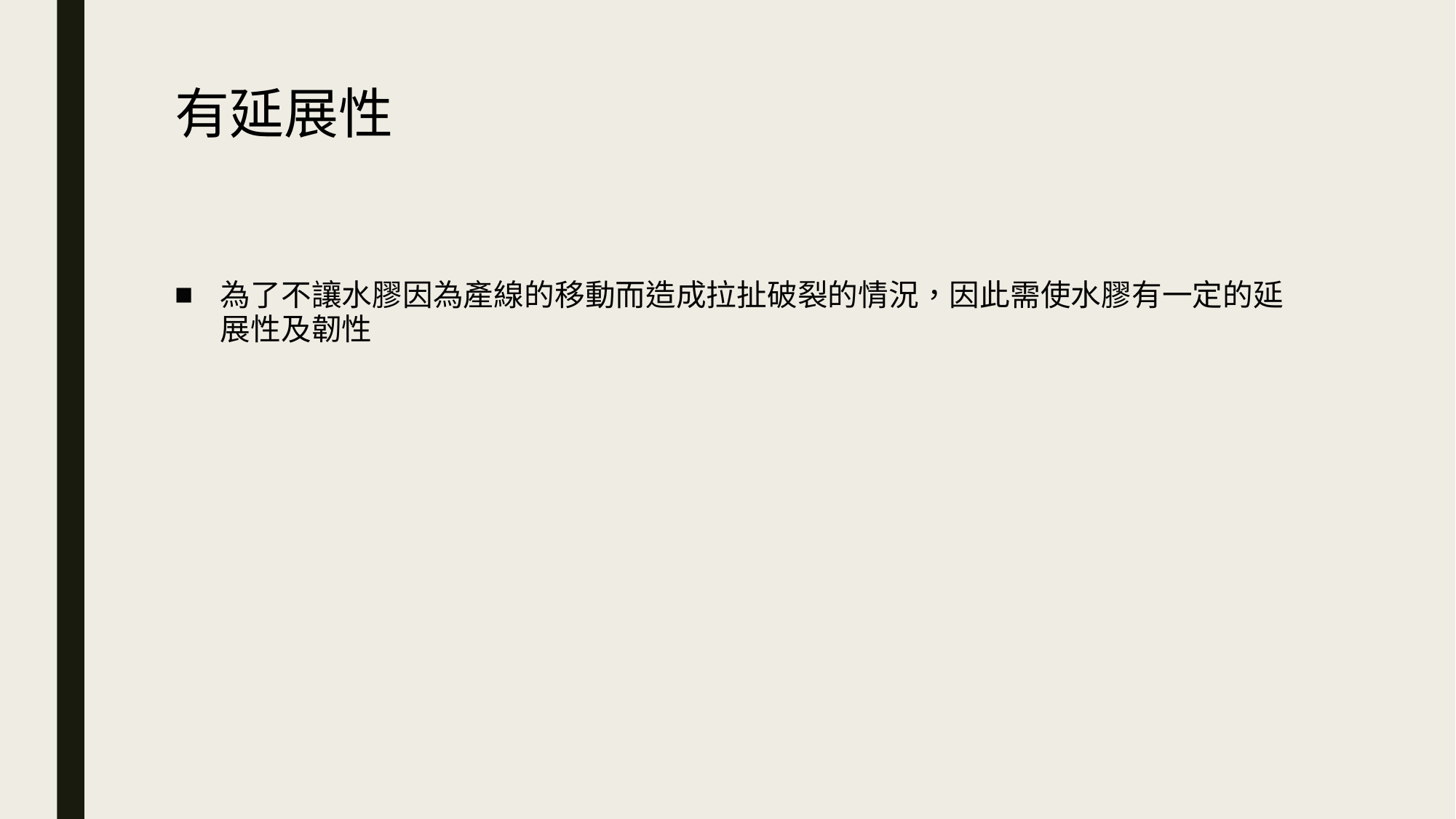

# 有延展性
為了不讓水膠因為產線的移動而造成拉扯破裂的情況，因此需使水膠有一定的延展性及韌性